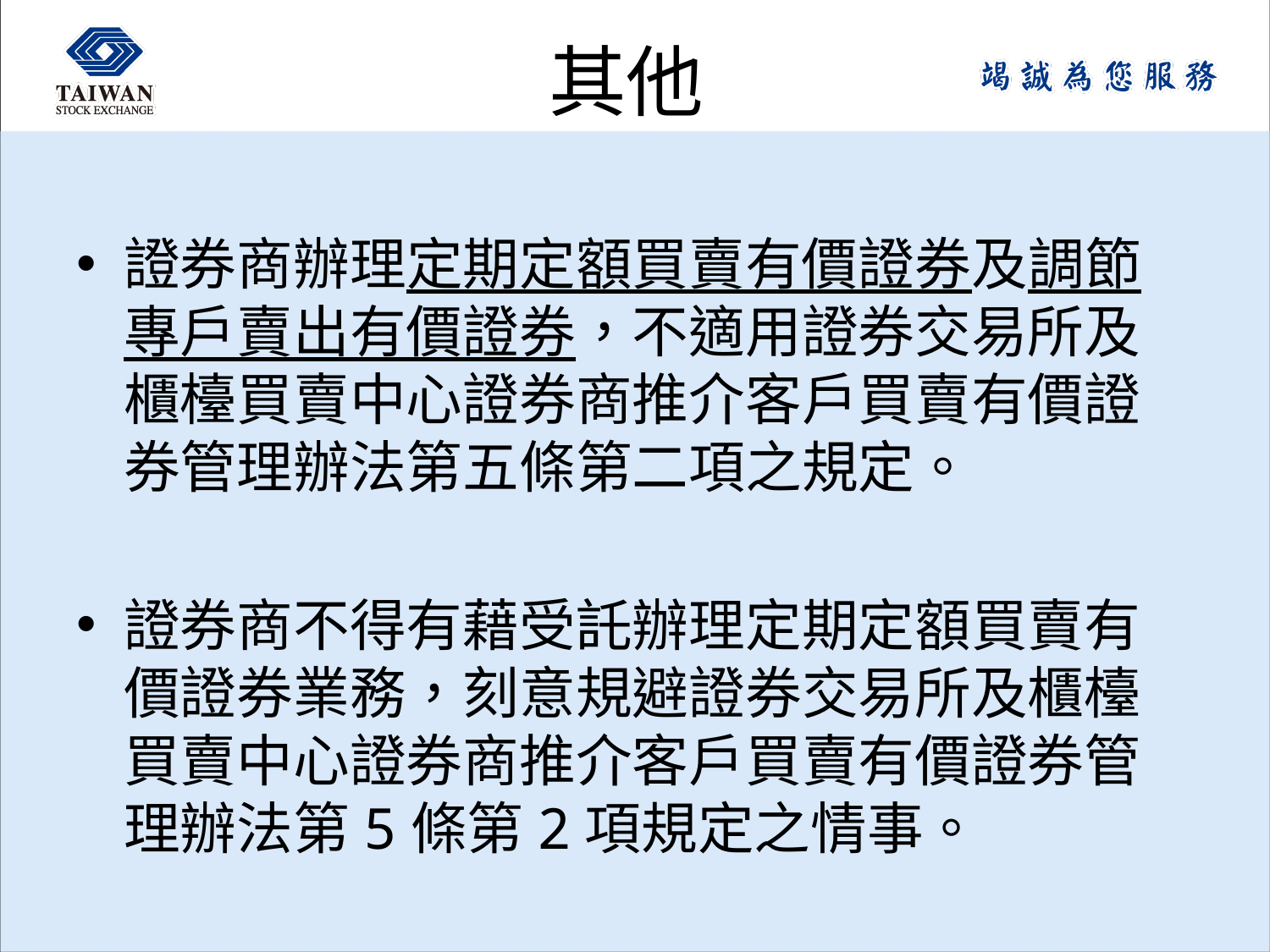

# 其他
證券商辦理定期定額買賣有價證券及調節專戶賣出有價證券，不適用證券交易所及櫃檯買賣中心證券商推介客戶買賣有價證券管理辦法第五條第二項之規定。

證券商不得有藉受託辦理定期定額買賣有價證券業務，刻意規避證券交易所及櫃檯買賣中心證券商推介客戶買賣有價證券管理辦法第5條第2項規定之情事。